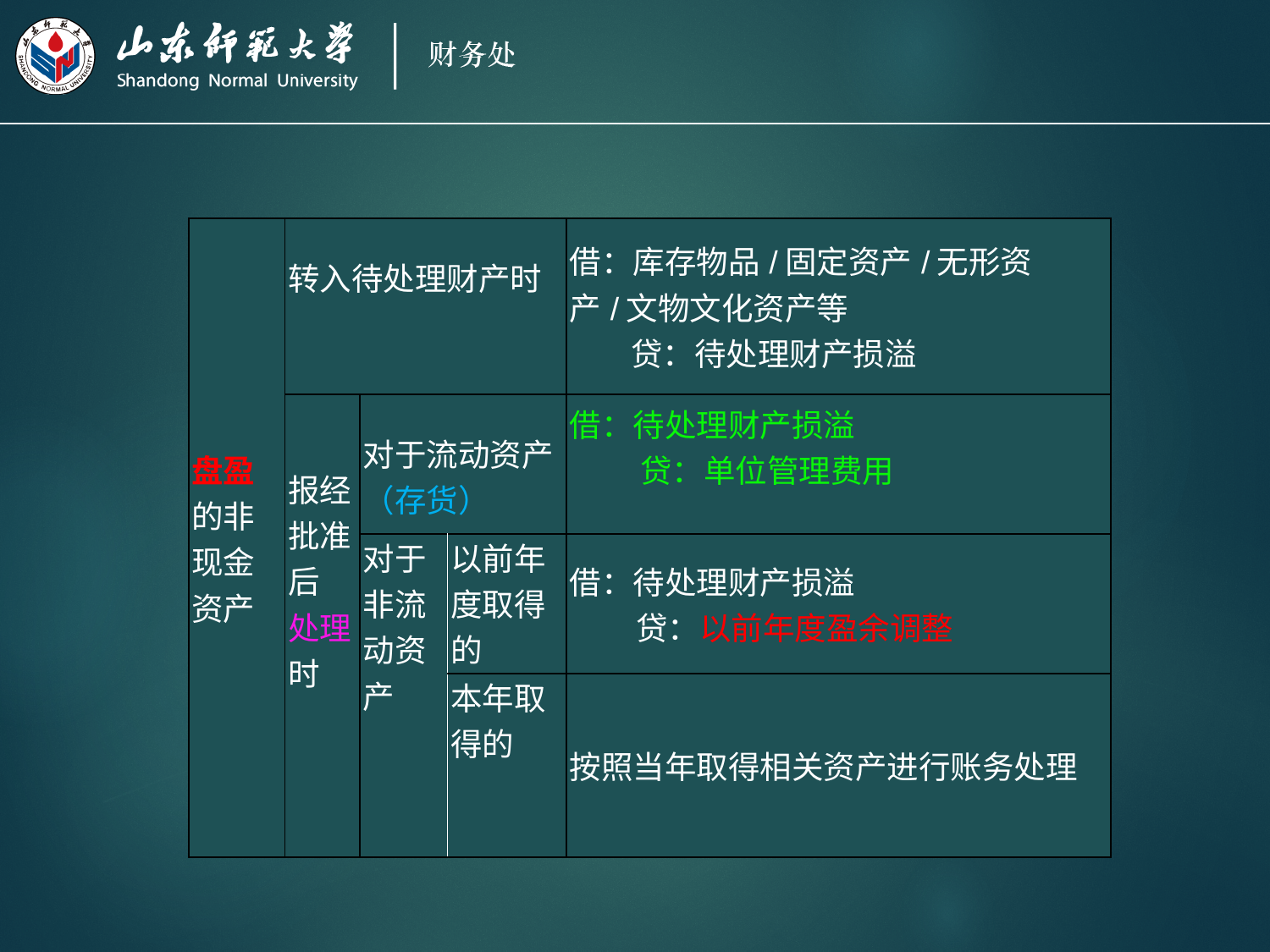

| 盘盈的非现金资产 | 转入待处理财产时 |  |  | 借：库存物品/固定资产/无形资产/文物文化资产等 贷：待处理财产损溢 |
| --- | --- | --- | --- | --- |
|  | 报经批准后 处理时 | 对于流动资产（存货） |  | 借：待处理财产损溢 贷：单位管理费用 |
|  |  | 对于非流动资产 | 以前年度取得的 | 借：待处理财产损溢 贷：以前年度盈余调整 |
|  |  |  | 本年取得的 | 按照当年取得相关资产进行账务处理 |